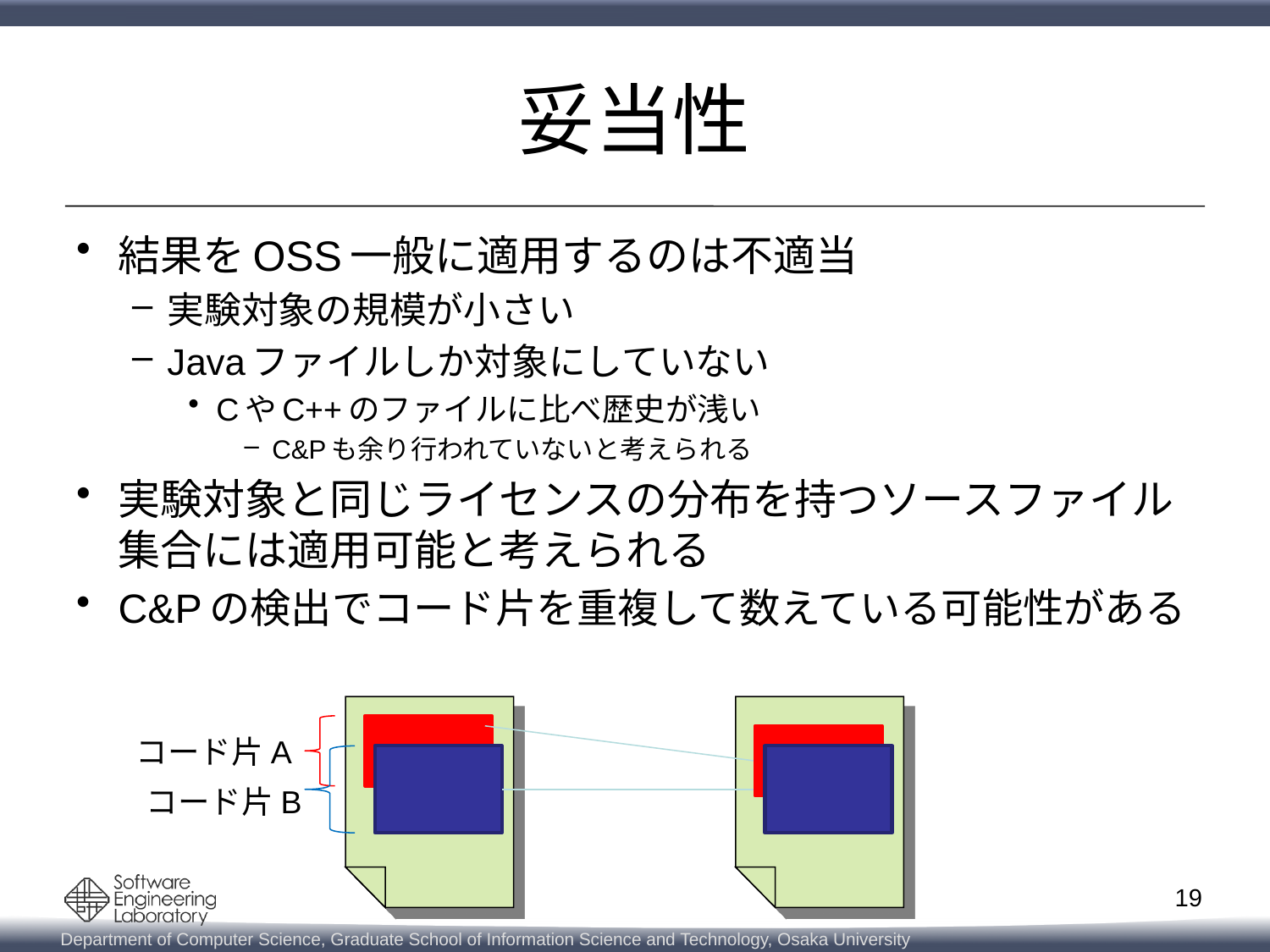

# 妥当性
結果をOSS一般に適用するのは不適当
実験対象の規模が小さい
Javaファイルしか対象にしていない
CやC++のファイルに比べ歴史が浅い
C&Pも余り行われていないと考えられる
実験対象と同じライセンスの分布を持つソースファイル集合には適用可能と考えられる
C&Pの検出でコード片を重複して数えている可能性がある

コード片A

コード片B
19